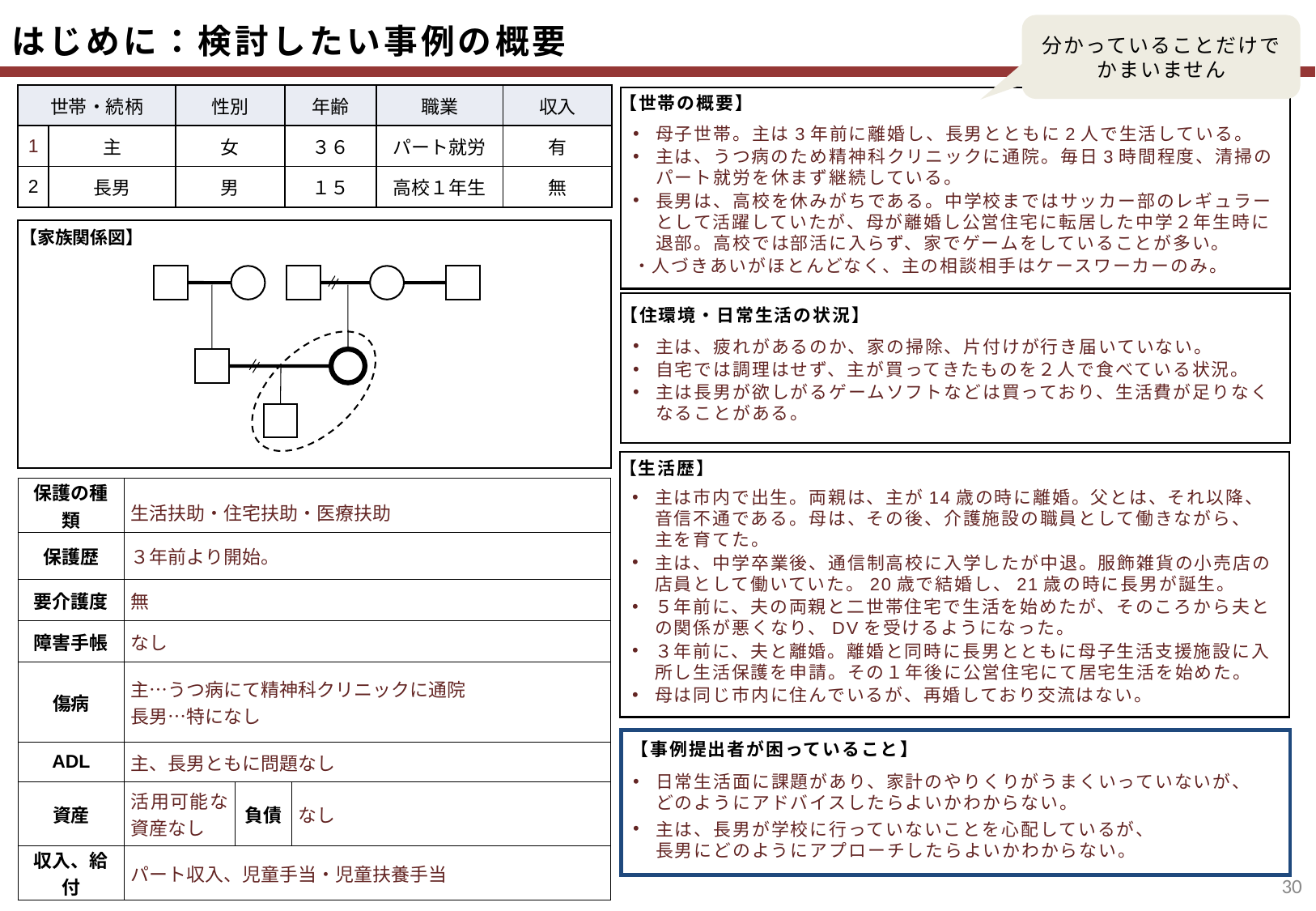

はじめに：検討したい事例の概要
分かっていることだけで
かまいません
| 世帯・続柄 |  | 性別 | 年齢 | 職業 | 収入 |
| --- | --- | --- | --- | --- | --- |
| 1 | 主 | 女 | ３６ | パート就労 | 有 |
| 2 | 長男 | 男 | １５ | 高校１年生 | 無 |

母子世帯。主は3年前に離婚し、長男とともに2人で生活している。
主は、うつ病のため精神科クリニックに通院。毎日3時間程度、清掃のパート就労を休まず継続している。
長男は、高校を休みがちである。中学校まではサッカー部のレギュラーとして活躍していたが、母が離婚し公営住宅に転居した中学２年生時に退部。高校では部活に入らず、家でゲームをしていることが多い。
・人づきあいがほとんどなく、主の相談相手はケースワーカーのみ。
【世帯の概要】

【家族関係図】

主は、疲れがあるのか、家の掃除、片付けが行き届いていない。
自宅では調理はせず、主が買ってきたものを２人で食べている状況。
主は長男が欲しがるゲームソフトなどは買っており、生活費が足りなくなることがある。
【住環境・日常生活の状況】

主は市内で出生。両親は、主が14歳の時に離婚。父とは、それ以降、音信不通である。母は、その後、介護施設の職員として働きながら、
主を育てた。
主は、中学卒業後、通信制高校に入学したが中退。服飾雑貨の小売店の店員として働いていた。20歳で結婚し、21歳の時に長男が誕生。
５年前に、夫の両親と二世帯住宅で生活を始めたが、そのころから夫との関係が悪くなり、DVを受けるようになった。
３年前に、夫と離婚。離婚と同時に長男とともに母子生活支援施設に入所し生活保護を申請。その１年後に公営住宅にて居宅生活を始めた。
母は同じ市内に住んでいるが、再婚しており交流はない。
【生活歴】
| 保護の種類 | 生活扶助・住宅扶助・医療扶助 |  |  |
| --- | --- | --- | --- |
| 保護歴 | ３年前より開始。 |  |  |
| 要介護度 | 無 |  |  |
| 障害手帳 | なし |  |  |
| 傷病 | 主…うつ病にて精神科クリニックに通院 長男…特になし |  |  |
| ADL | 主、長男ともに問題なし |  |  |
| 資産 | 活用可能な資産なし | 負債 | なし |
| 収入、給付 | パート収入、児童手当・児童扶養手当 |  |  |

日常生活面に課題があり、家計のやりくりがうまくいっていないが、
どのようにアドバイスしたらよいかわからない。
主は、長男が学校に行っていないことを心配しているが、
長男にどのようにアプローチしたらよいかわからない。
【事例提出者が困っていること】
30